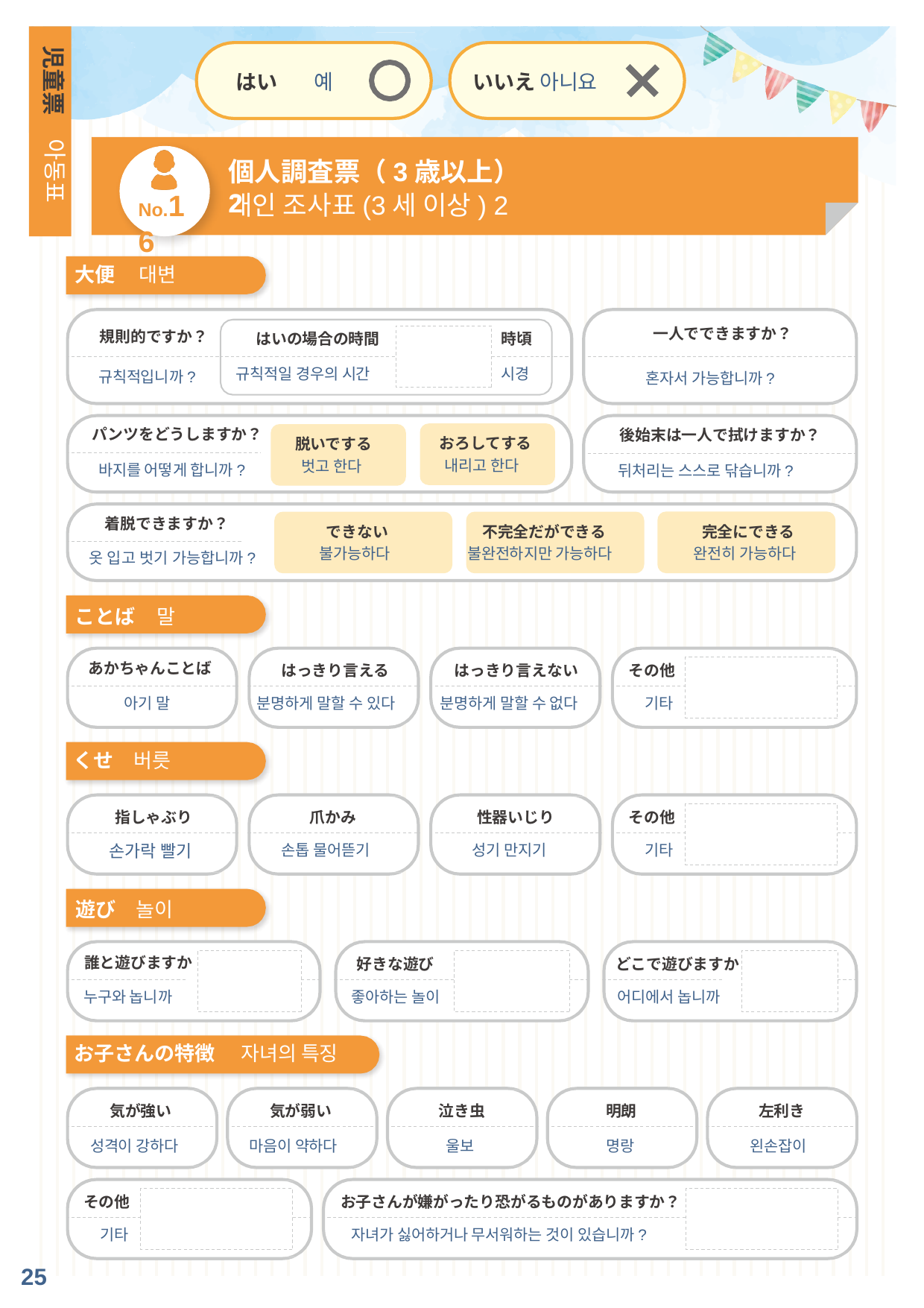

児童票

はい	예
いいえ 아니요

아동표
個人調査票（3歳以上）2
No.16
개인 조사표(3세 이상) 2
大便	대변

一人でできますか？
規則的ですか？

はいの場合の時間
時頃

규칙적일 경우의 시간
시경
규칙적입니까?
혼자서 가능합니까?

パンツをどうしますか？

後始末は一人で拭けますか？

おろしてする
脱いでする
내리고 한다
벗고 한다
바지를 어떻게 합니까?
뒤처리는 스스로 닦습니까?

着脱できますか？
完全にできる
できない
不完全だができる
완전히 가능하다
불가능하다
불완전하지만 가능하다
옷 입고 벗기 가능합니까?
ことば	말

あかちゃんことば
はっきり言える
はっきり言えない
その他
아기 말
분명하게 말할 수 있다
분명하게 말할 수 없다
기타
くせ	버릇

指しゃぶり
爪かみ
性器いじり
その他
손가락 빨기
손톱 물어뜯기
성기 만지기
기타
遊び	놀이

誰と遊びますか
好きな遊び
どこで遊びますか
누구와 놉니까
좋아하는 놀이
어디에서 놉니까

お子さんの特徴
자녀의 특징

気が強い
気が弱い
泣き虫
明朗
左利き
성격이 강하다
마음이 약하다
울보
명랑
왼손잡이

その他
お子さんが嫌がったり恐がるものがありますか？
기타
자녀가 싫어하거나 무서워하는 것이 있습니까?
25